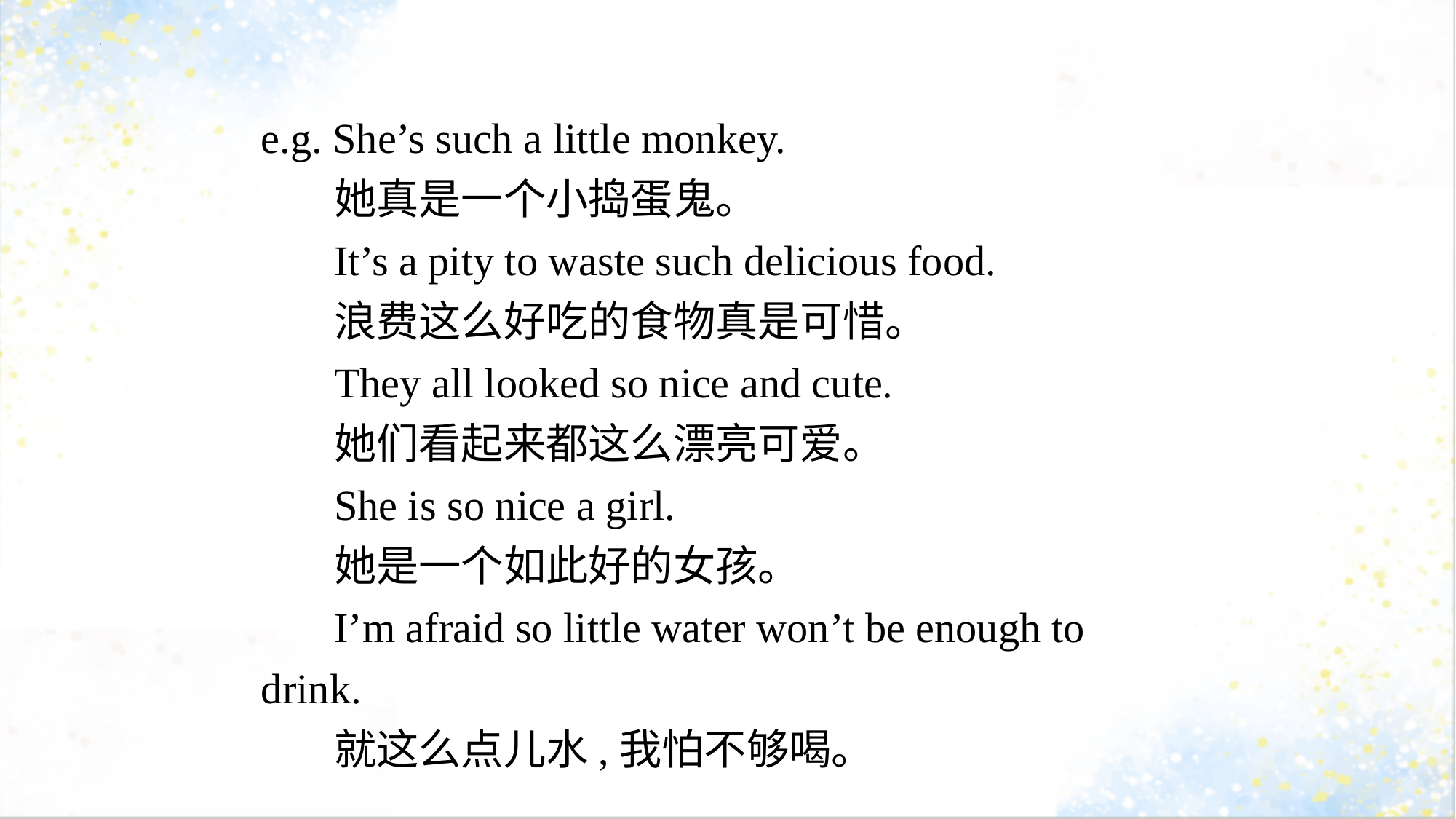

e.g. She’s such a little monkey.
她真是一个小捣蛋鬼。
It’s a pity to waste such delicious food.
浪费这么好吃的食物真是可惜。
They all looked so nice and cute.
她们看起来都这么漂亮可爱。
She is so nice a girl.
她是一个如此好的女孩。
I’m afraid so little water won’t be enough to drink.
就这么点儿水,我怕不够喝。